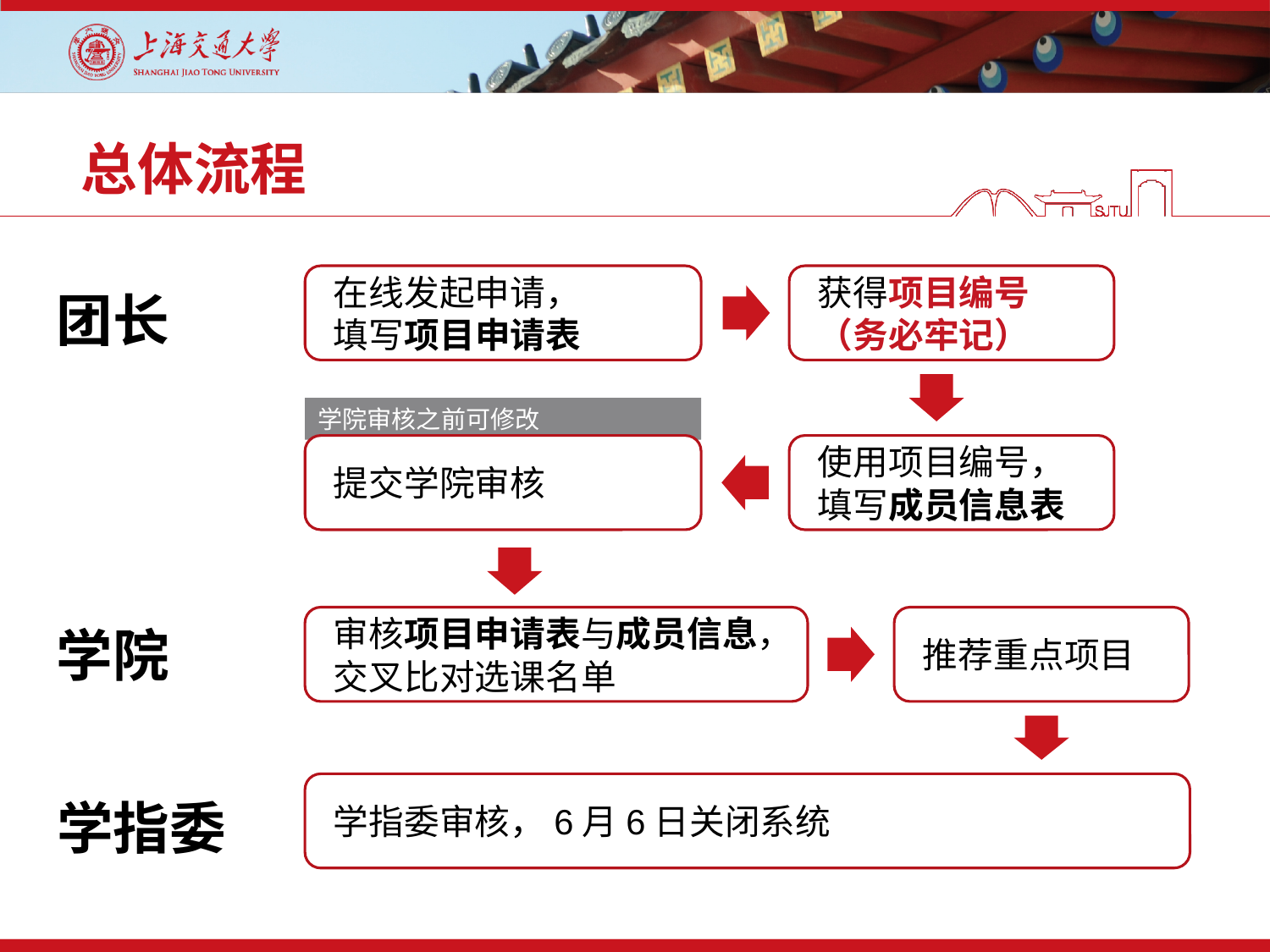

# 总体流程
在线发起申请，
填写项目申请表
获得项目编号（务必牢记）
团长

学院审核之前可修改
提交学院审核
使用项目编号，填写成员信息表

审核项目申请表与成员信息，交叉比对选课名单
推荐重点项目
学院

学指委审核，6月6日关闭系统
学指委